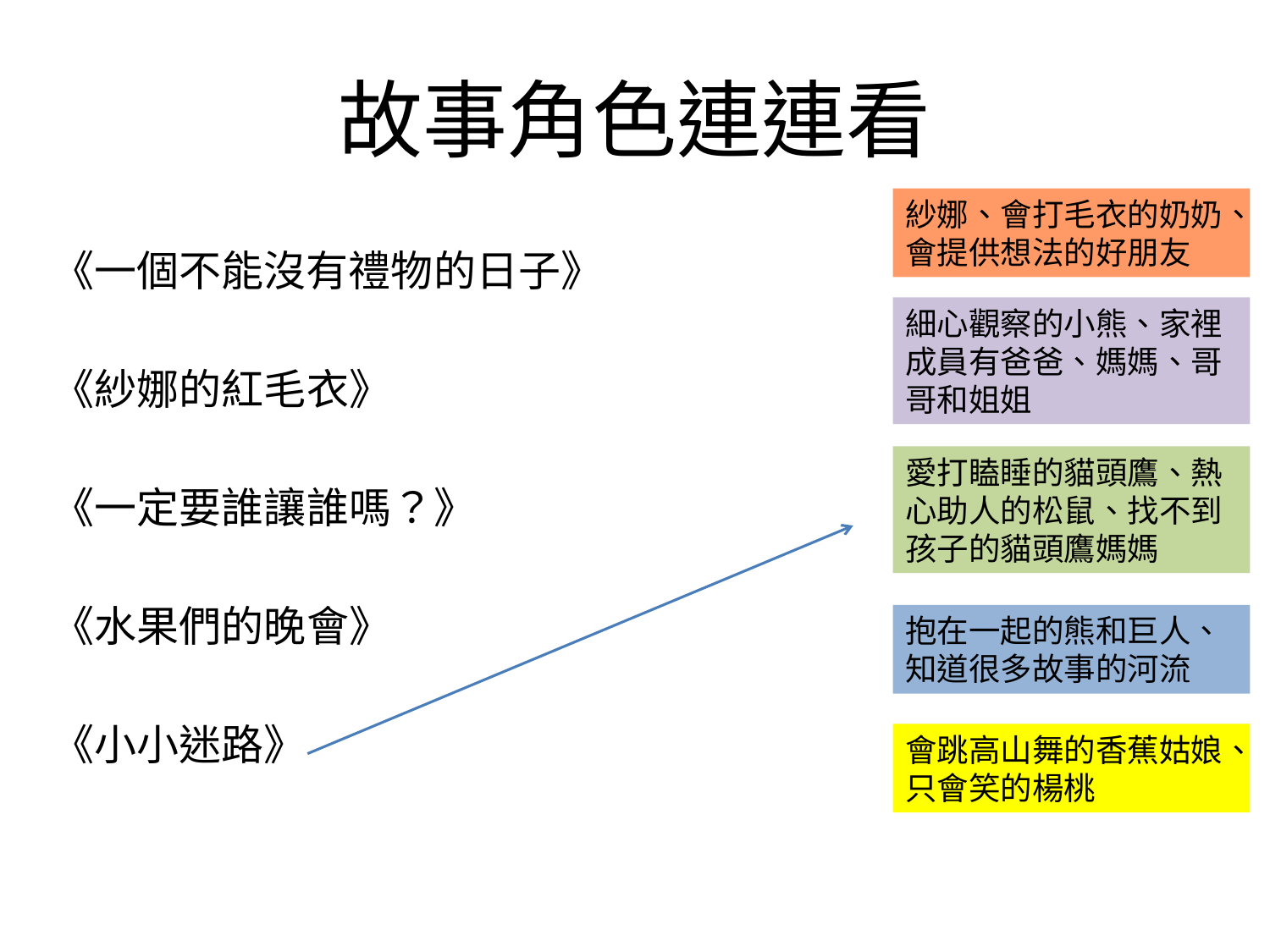

# 故事角色連連看
紗娜、會打毛衣的奶奶、會提供想法的好朋友
《一個不能沒有禮物的日子》

《紗娜的紅毛衣》

《一定要誰讓誰嗎？》

《水果們的晚會》

《小小迷路》

細心觀察的小熊、家裡成員有爸爸、媽媽、哥哥和姐姐
愛打瞌睡的貓頭鷹、熱心助人的松鼠、找不到孩子的貓頭鷹媽媽
抱在一起的熊和巨人、知道很多故事的河流
會跳高山舞的香蕉姑娘、只會笑的楊桃